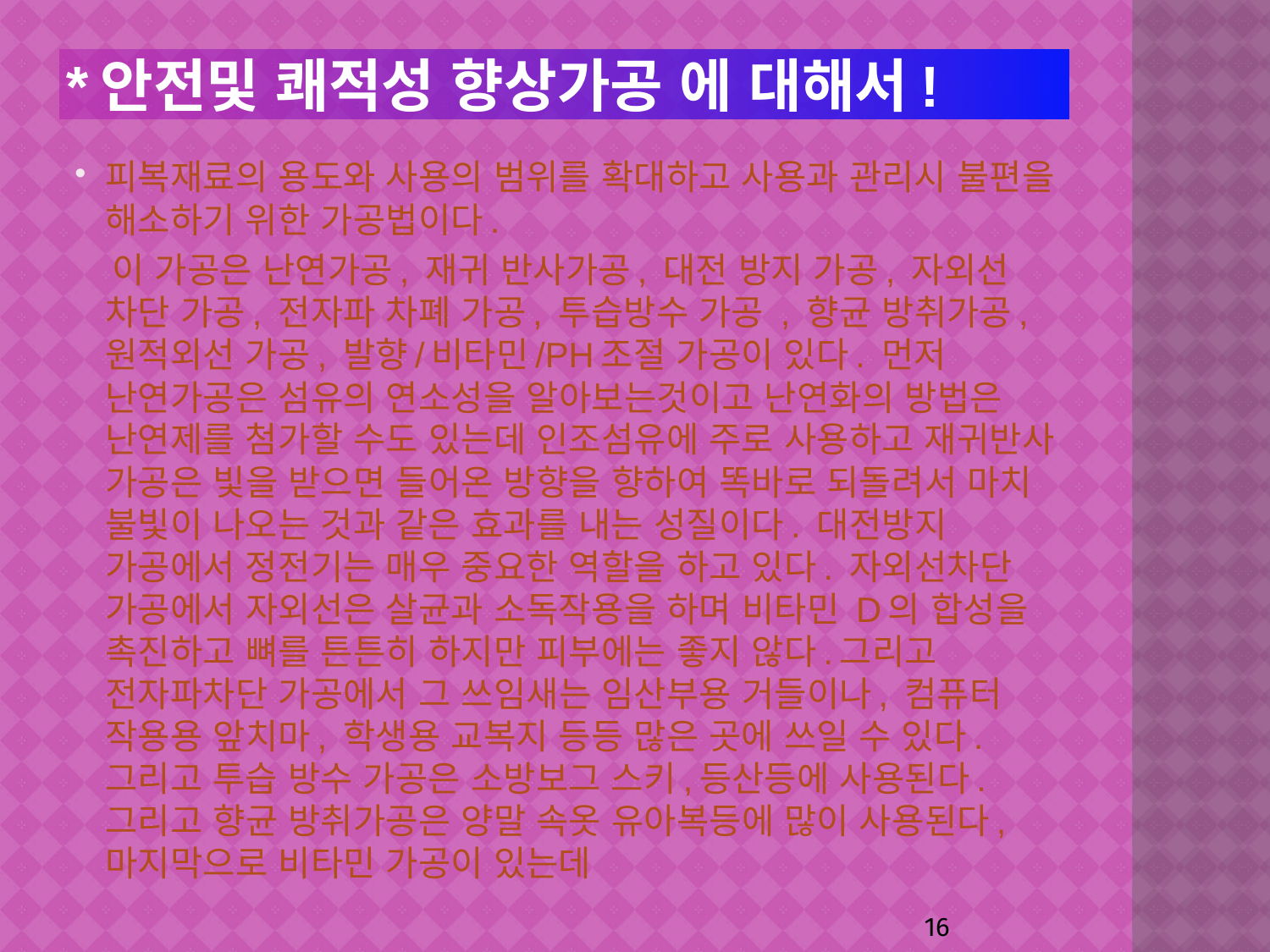

# *안전및 쾌적성 향상가공 에 대해서!
피복재료의 용도와 사용의 범위를 확대하고 사용과 관리시 불편을 해소하기 위한 가공법이다.
   이 가공은 난연가공, 재귀 반사가공, 대전 방지 가공, 자외선 차단 가공, 전자파 차폐 가공, 투습방수 가공 , 향균 방취가공, 원적외선 가공, 발향/비타민/PH조절 가공이 있다. 먼저 난연가공은 섬유의 연소성을 알아보는것이고 난연화의 방법은 난연제를 첨가할 수도 있는데 인조섬유에 주로 사용하고 재귀반사 가공은 빛을 받으면 들어온 방향을 향하여 똑바로 되돌려서 마치 불빛이 나오는 것과 같은 효과를 내는 성질이다. 대전방지 가공에서 정전기는 매우 중요한 역할을 하고 있다. 자외선차단 가공에서 자외선은 살균과 소독작용을 하며 비타민 D의 합성을 촉진하고 뼈를 튼튼히 하지만 피부에는 좋지 않다.그리고 전자파차단 가공에서 그 쓰임새는 임산부용 거들이나, 컴퓨터 작용용 앞치마, 학생용 교복지 등등 많은 곳에 쓰일 수 있다.그리고 투습 방수 가공은 소방보그 스키,등산등에 사용된다. 그리고 향균 방취가공은 양말 속옷 유아복등에 많이 사용된다,마지막으로 비타민 가공이 있는데
16